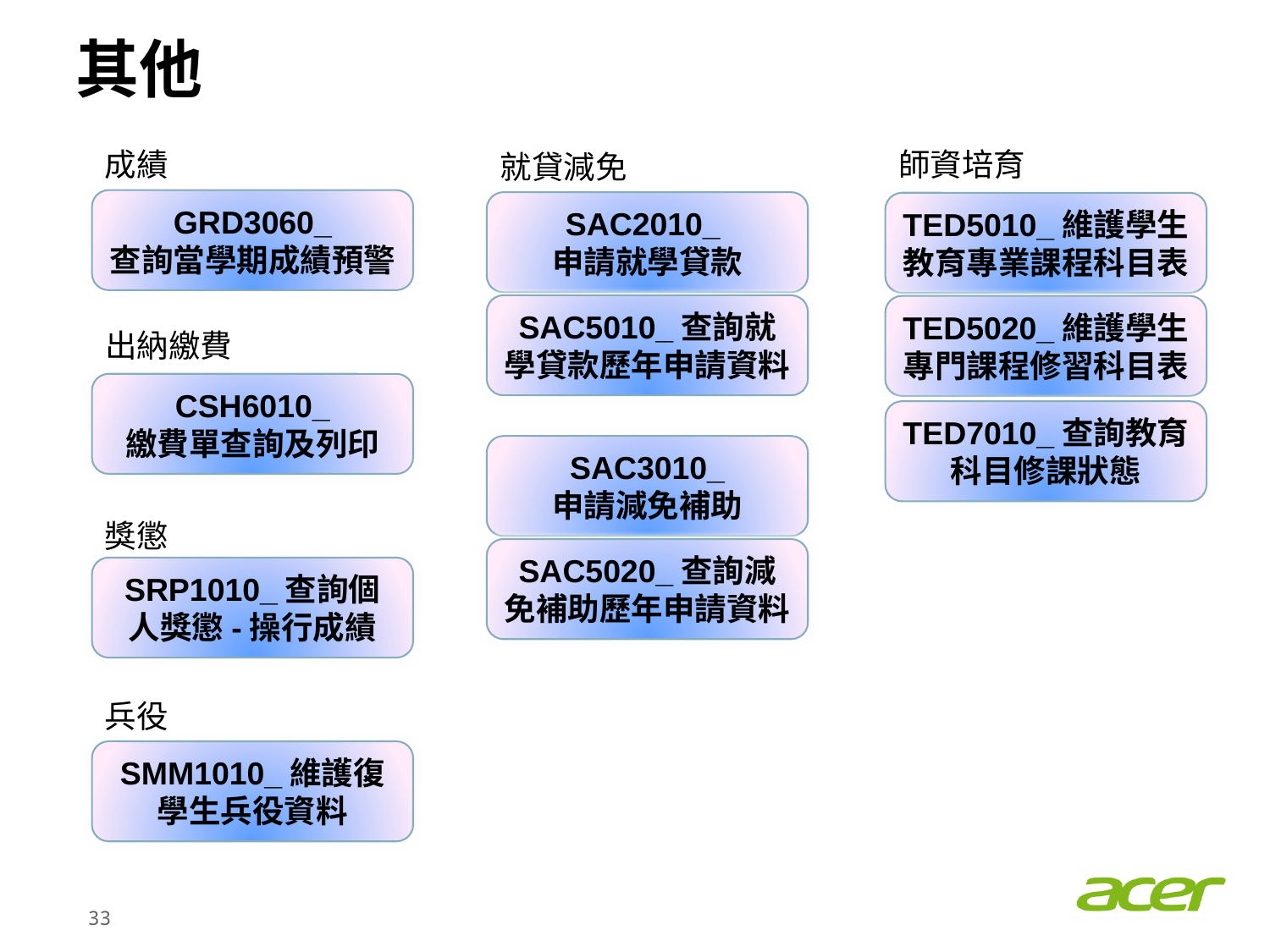

# 其他
成績
師資培育
就貸減免
GRD3060_
查詢當學期成績預警
SAC2010_
申請就學貸款
TED5010_維護學生教育專業課程科目表
SAC5010_查詢就學貸款歷年申請資料
TED5020_維護學生專門課程修習科目表
出納繳費
CSH6010_
繳費單查詢及列印
TED7010_查詢教育科目修課狀態
SAC3010_
申請減免補助
獎懲
SAC5020_查詢減免補助歷年申請資料
SRP1010_查詢個人獎懲-操行成績
兵役
SMM1010_維護復學生兵役資料
33